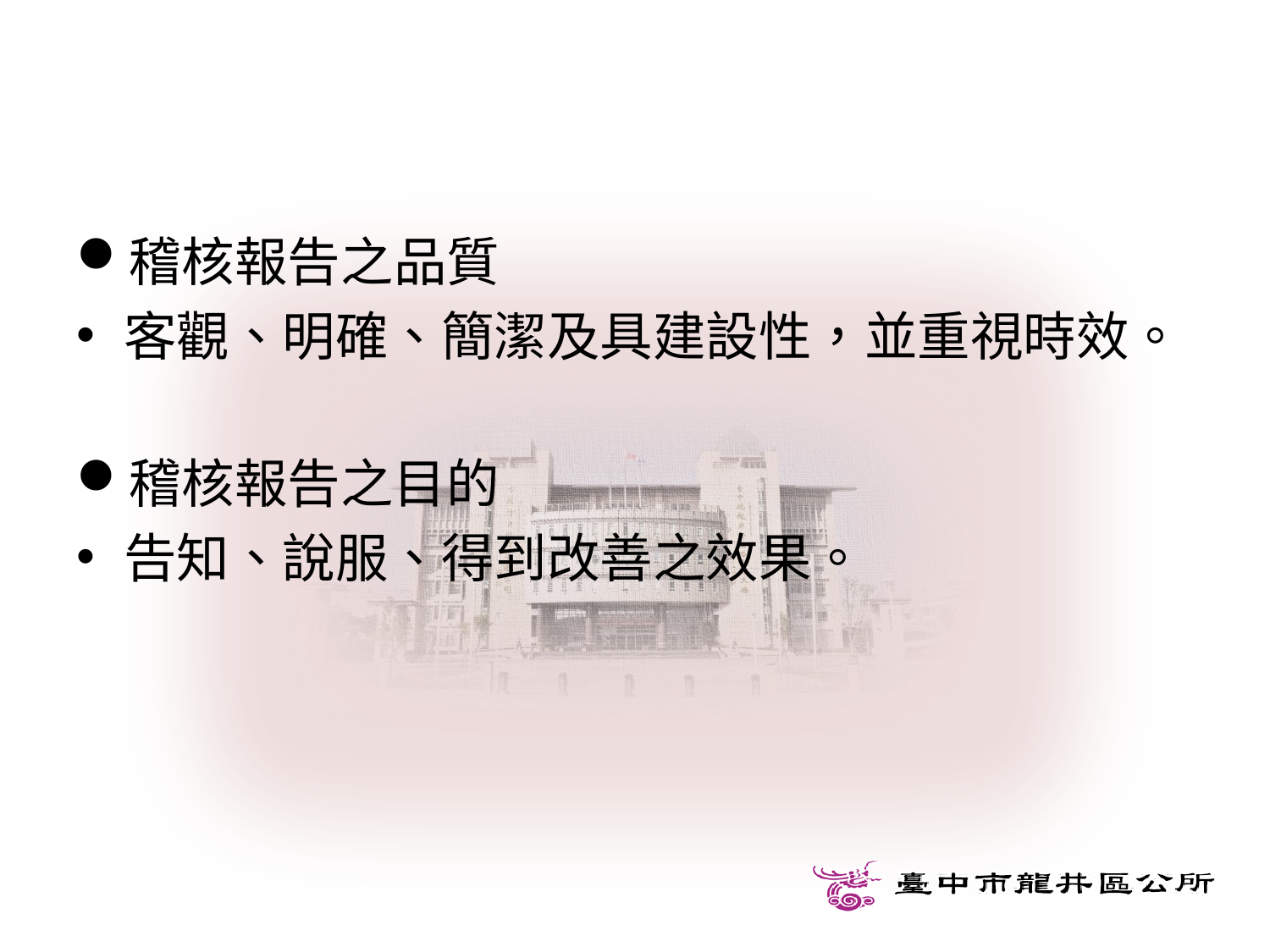

稽核報告之品質
客觀、明確、簡潔及具建設性，並重視時效。

稽核報告之目的
告知、說服、得到改善之效果。